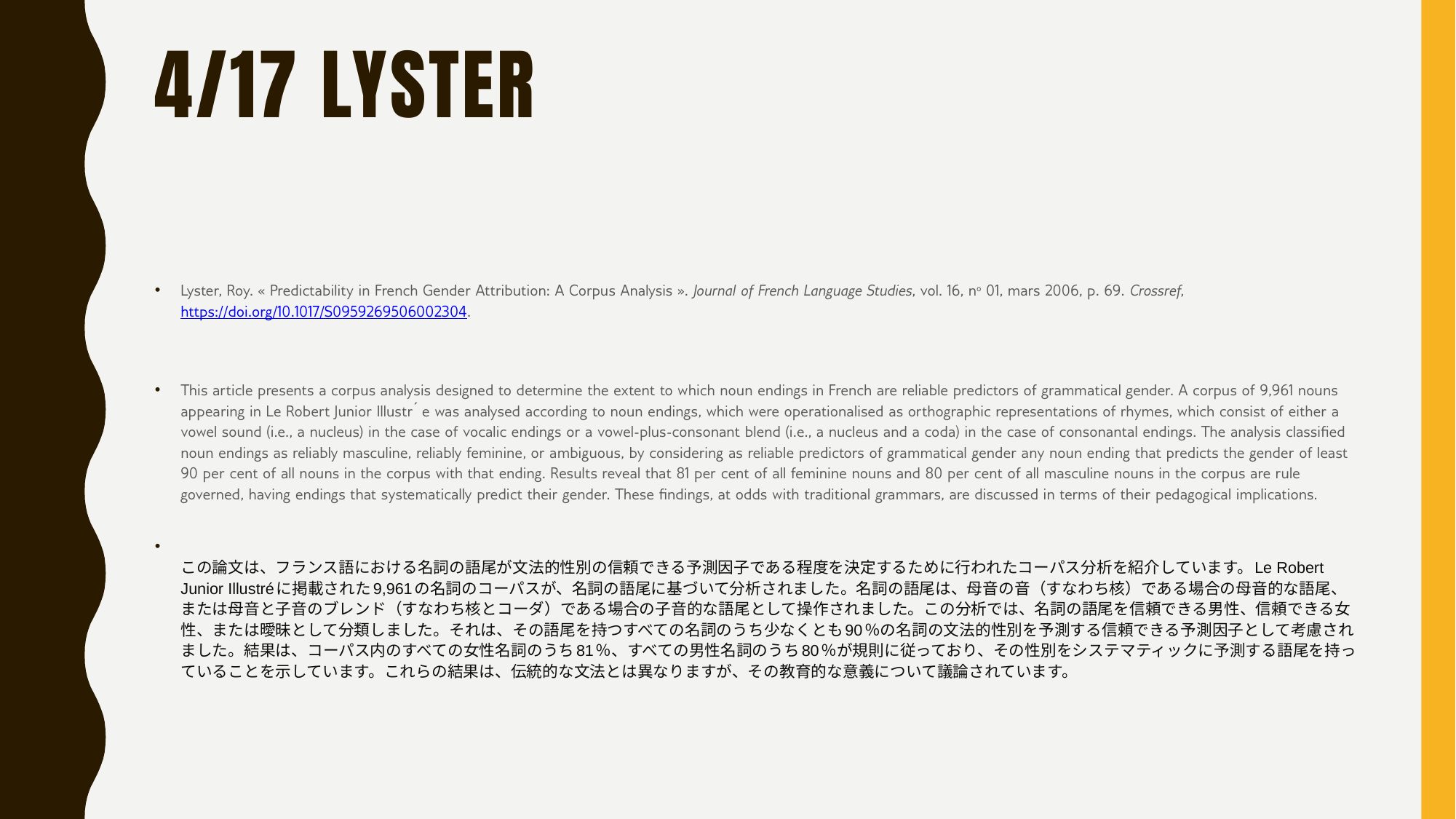

# 4/17 Lyster
Lyster, Roy. « Predictability in French Gender Attribution: A Corpus Analysis ». Journal of French Language Studies, vol. 16, no 01, mars 2006, p. 69. Crossref, https://doi.org/10.1017/S0959269506002304.

This article presents a corpus analysis designed to determine the extent to which noun endings in French are reliable predictors of grammatical gender. A corpus of 9,961 nouns appearing in Le Robert Junior Illustr ́ e was analysed according to noun endings, which were operationalised as orthographic representations of rhymes, which consist of either a vowel sound (i.e., a nucleus) in the case of vocalic endings or a vowel-plus-consonant blend (i.e., a nucleus and a coda) in the case of consonantal endings. The analysis classified noun endings as reliably masculine, reliably feminine, or ambiguous, by considering as reliable predictors of grammatical gender any noun ending that predicts the gender of least 90 per cent of all nouns in the corpus with that ending. Results reveal that 81 per cent of all feminine nouns and 80 per cent of all masculine nouns in the corpus are rule governed, having endings that systematically predict their gender. These findings, at odds with traditional grammars, are discussed in terms of their pedagogical implications.

この論文は、フランス語における名詞の語尾が文法的性別の信頼できる予測因子である程度を決定するために行われたコーパス分析を紹介しています。Le Robert Junior Illustréに掲載された9,961の名詞のコーパスが、名詞の語尾に基づいて分析されました。名詞の語尾は、母音の音（すなわち核）である場合の母音的な語尾、または母音と子音のブレンド（すなわち核とコーダ）である場合の子音的な語尾として操作されました。この分析では、名詞の語尾を信頼できる男性、信頼できる女性、または曖昧として分類しました。それは、その語尾を持つすべての名詞のうち少なくとも90％の名詞の文法的性別を予測する信頼できる予測因子として考慮されました。結果は、コーパス内のすべての女性名詞のうち81％、すべての男性名詞のうち80％が規則に従っており、その性別をシステマティックに予測する語尾を持っていることを示しています。これらの結果は、伝統的な文法とは異なりますが、その教育的な意義について議論されています。